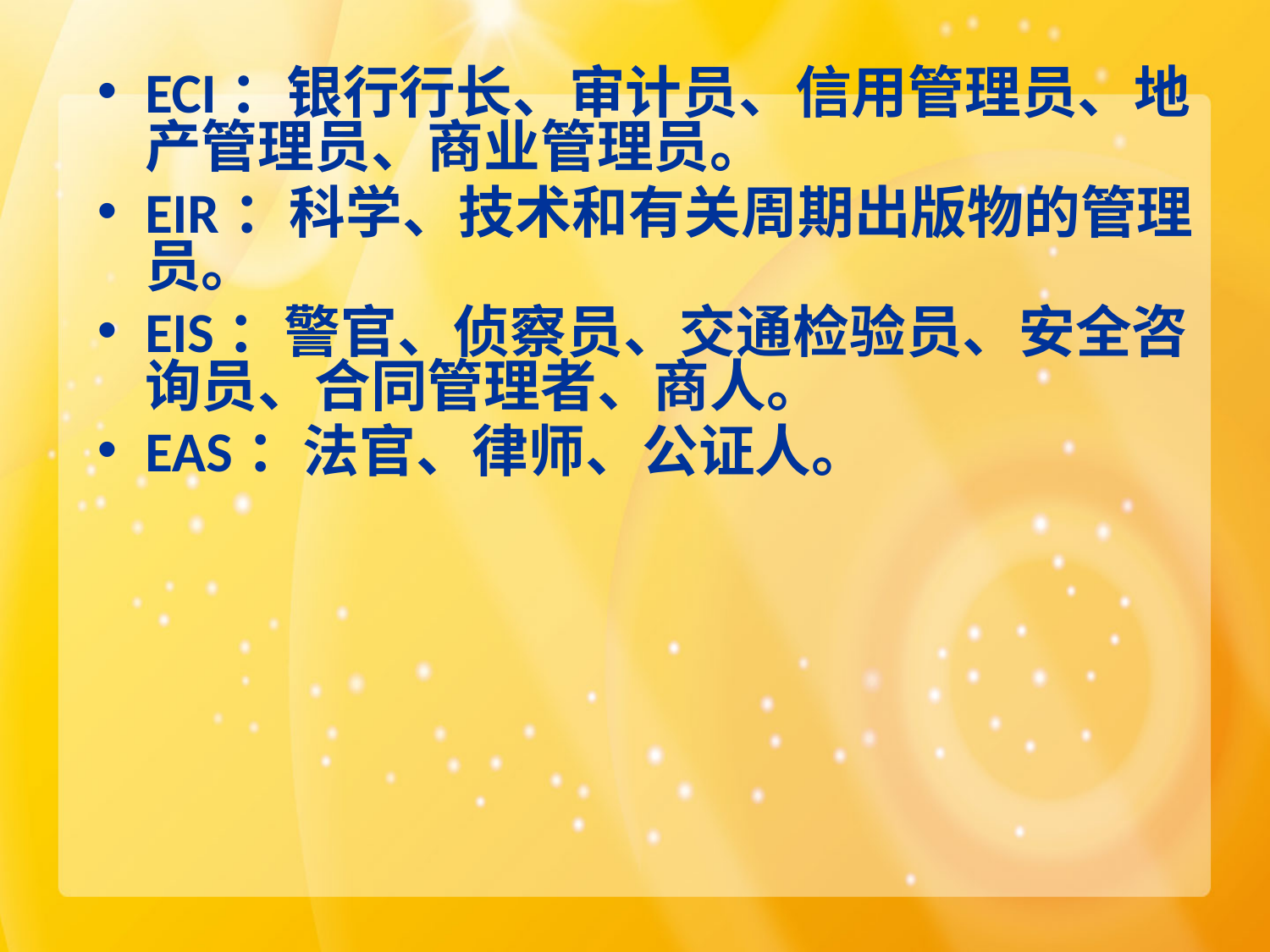

ECI：银行行长、审计员、信用管理员、地产管理员、商业管理员。
EIR：科学、技术和有关周期出版物的管理员。
EIS：警官、侦察员、交通检验员、安全咨询员、合同管理者、商人。
EAS：法官、律师、公证人。